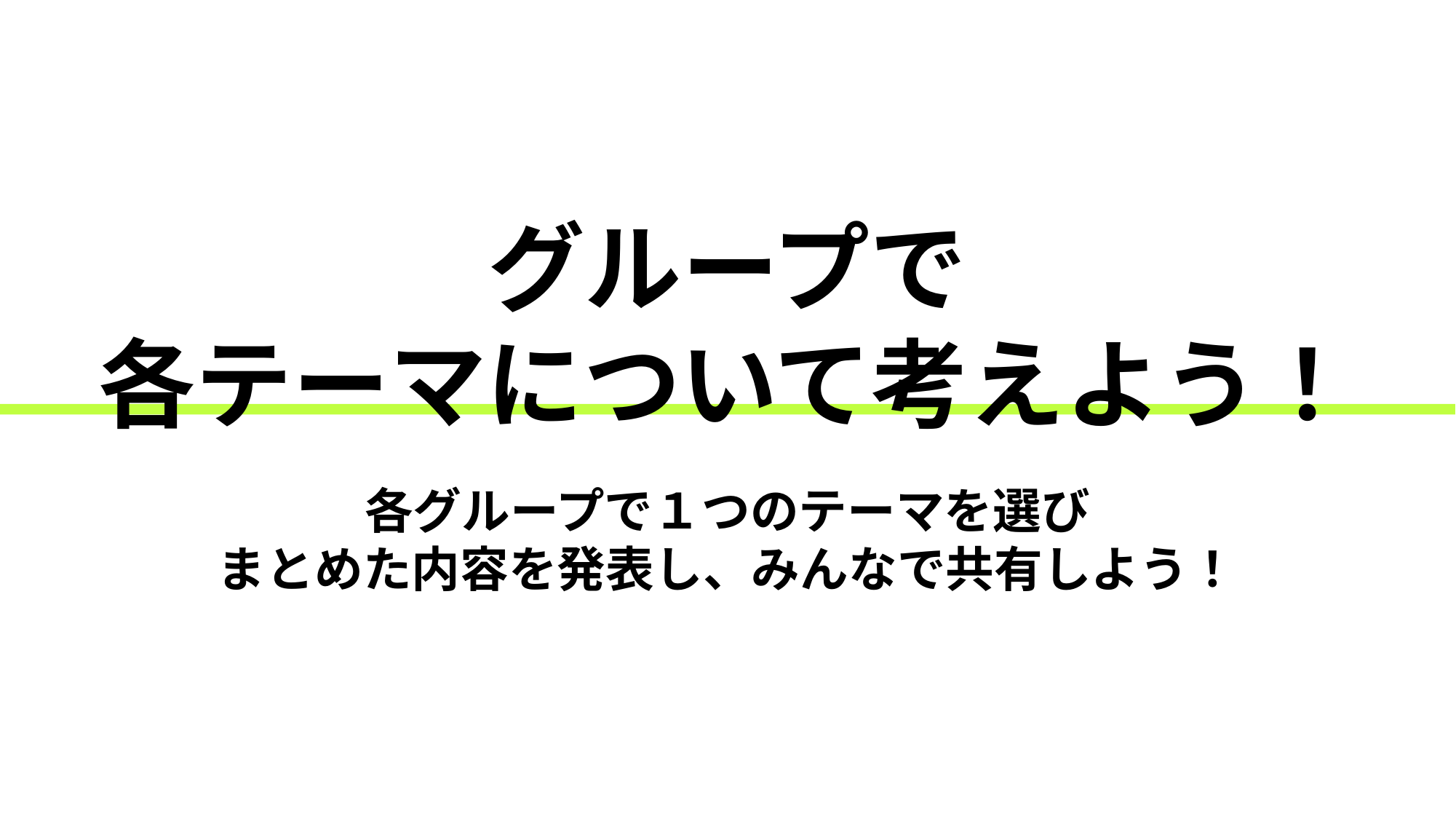

グループで
各テーマについて考えよう！

各グループで１つのテーマを選び
まとめた内容を発表し、みんなで共有しよう！